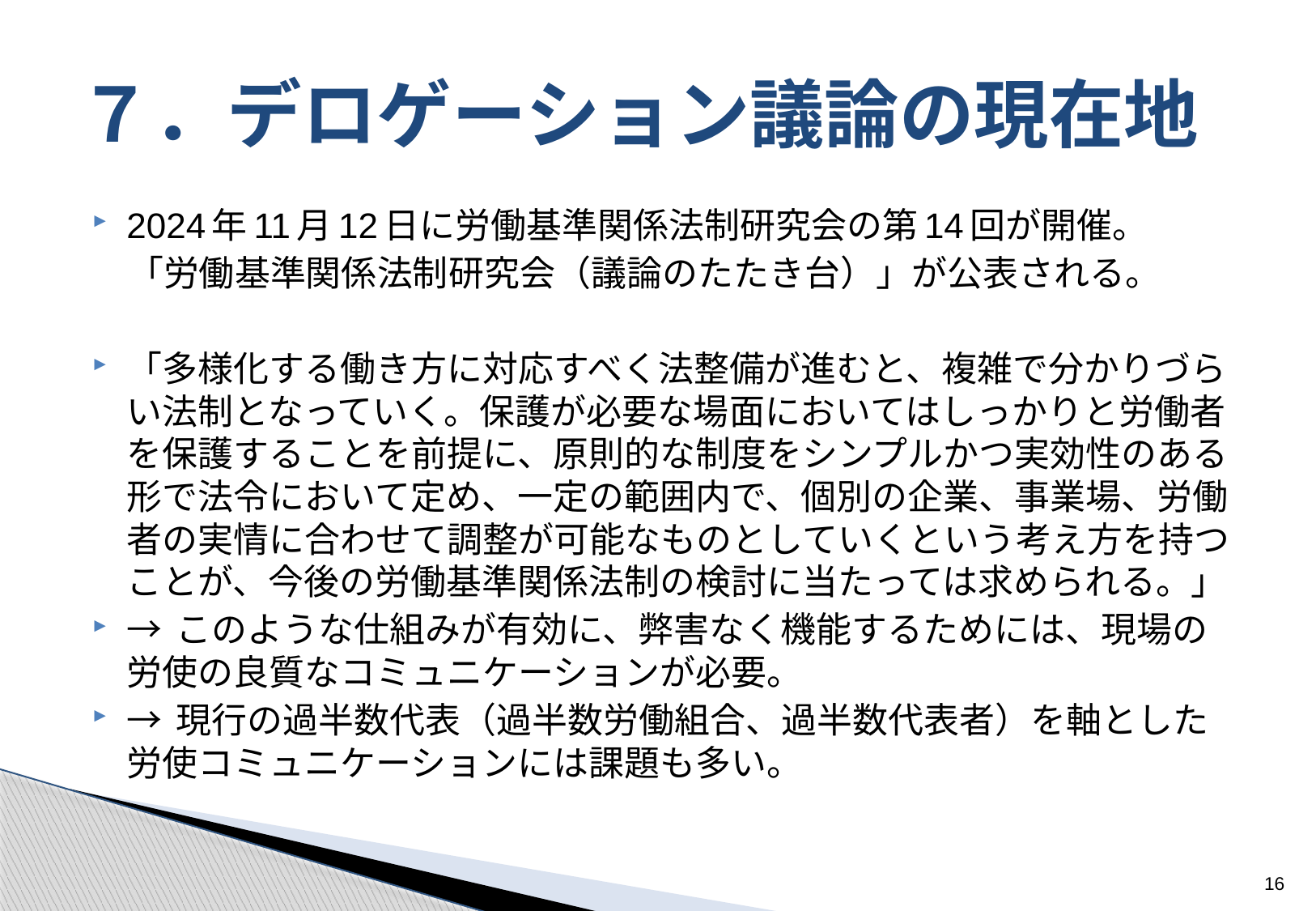

# ７．デロゲーション議論の現在地
2024年11月12日に労働基準関係法制研究会の第14回が開催。
　「労働基準関係法制研究会（議論のたたき台）」が公表される。

「多様化する働き方に対応すべく法整備が進むと、複雑で分かりづらい法制となっていく。保護が必要な場面においてはしっかりと労働者を保護することを前提に、原則的な制度をシンプルかつ実効性のある形で法令において定め、一定の範囲内で、個別の企業、事業場、労働者の実情に合わせて調整が可能なものとしていくという考え方を持つことが、今後の労働基準関係法制の検討に当たっては求められる。」
→ このような仕組みが有効に、弊害なく機能するためには、現場の労使の良質なコミュニケーションが必要。
→ 現行の過半数代表（過半数労働組合、過半数代表者）を軸とした労使コミュニケーションには課題も多い。

16